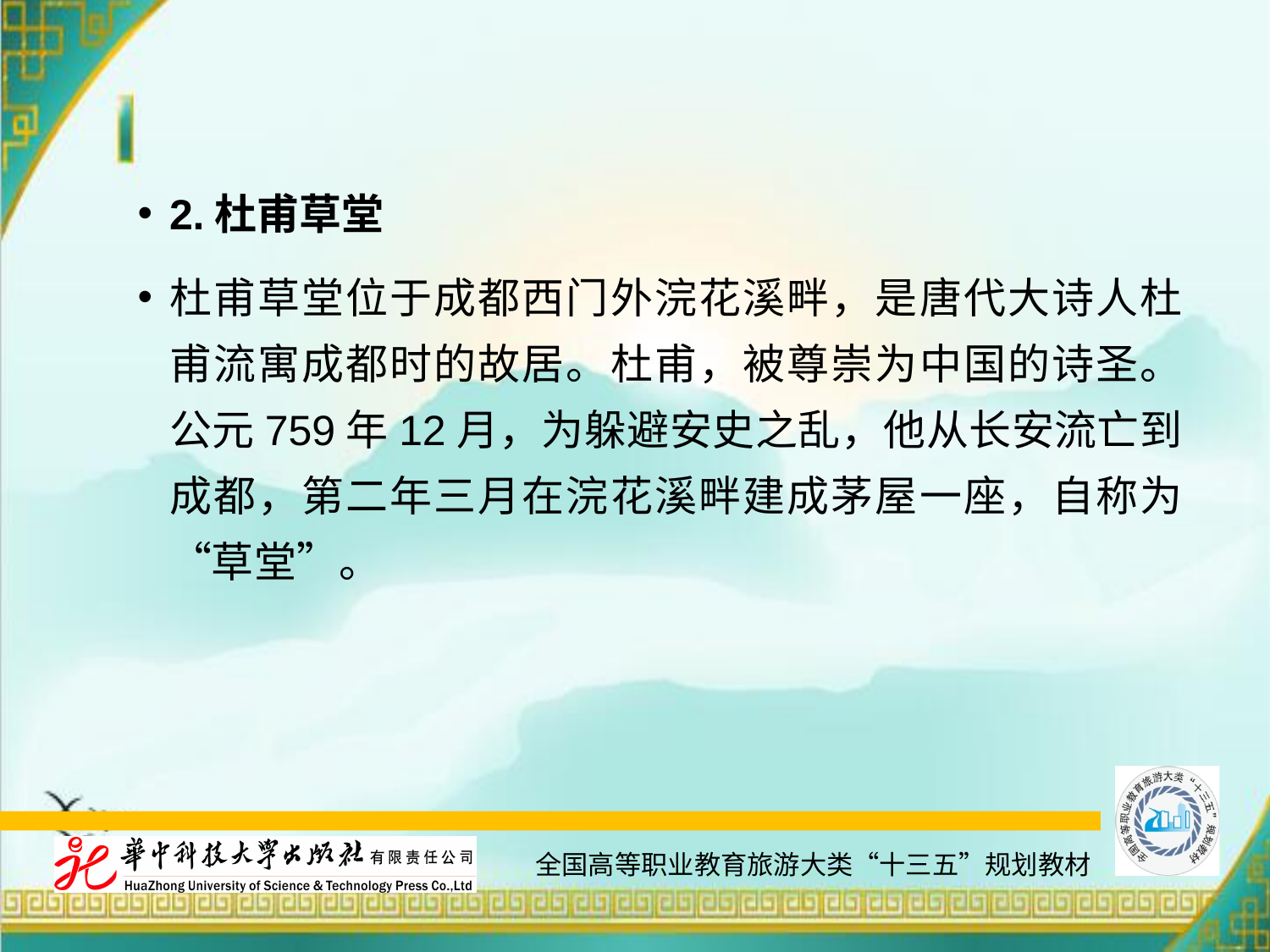

#
2.杜甫草堂
杜甫草堂位于成都西门外浣花溪畔，是唐代大诗人杜甫流寓成都时的故居。杜甫，被尊崇为中国的诗圣。公元759年12月，为躲避安史之乱，他从长安流亡到成都，第二年三月在浣花溪畔建成茅屋一座，自称为“草堂”。